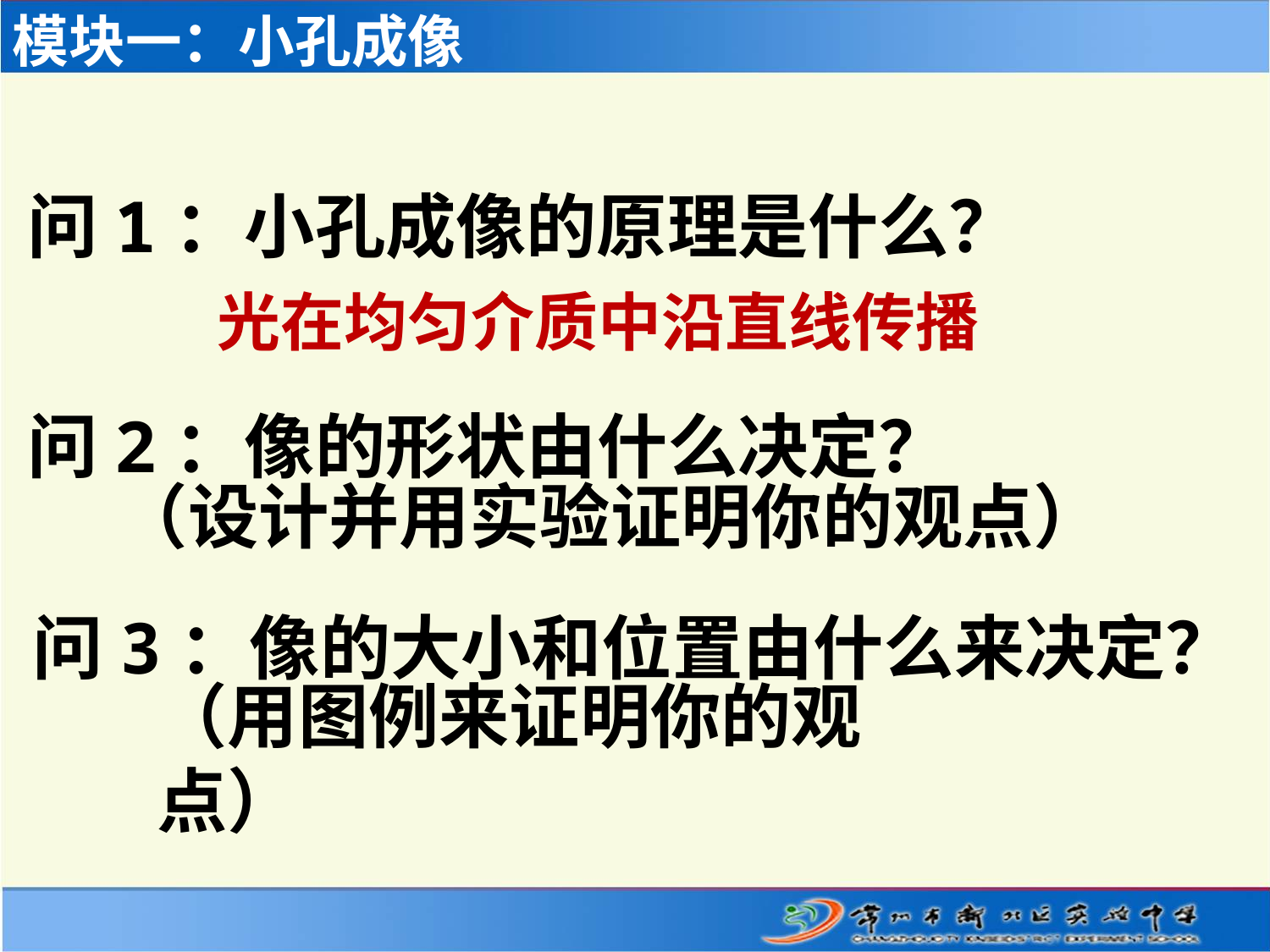

模块一：小孔成像
问1：小孔成像的原理是什么？
光在均匀介质中沿直线传播
问2：像的形状由什么决定？
（设计并用实验证明你的观点）
问3：像的大小和位置由什么来决定？
（用图例来证明你的观点）